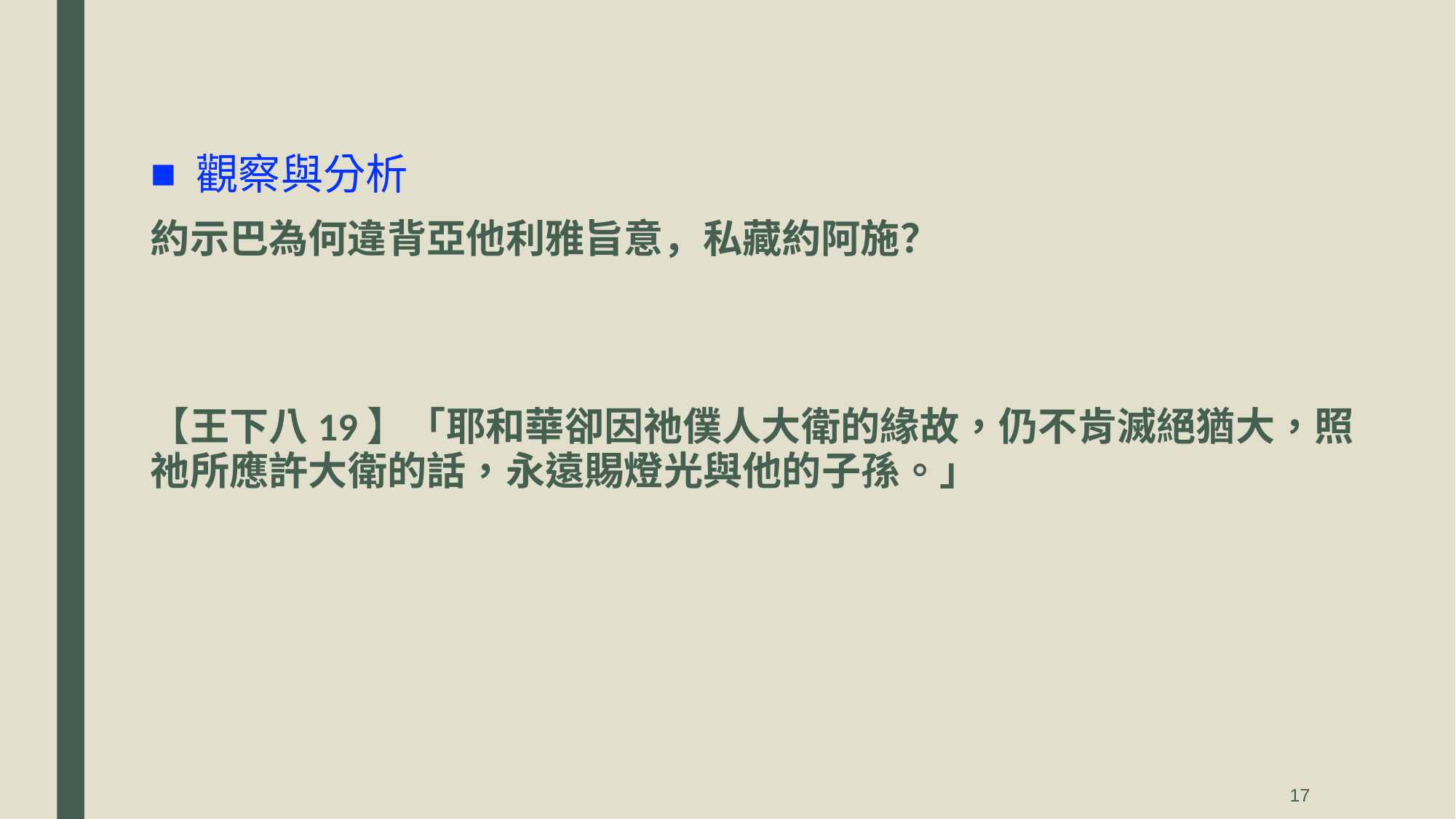

觀察與分析
約示巴為何違背亞他利雅旨意，私藏約阿施？

【王下八19】「耶和華卻因祂僕人大衛的緣故，仍不肯滅絕猶大，照祂所應許大衛的話，永遠賜燈光與他的子孫。」
17